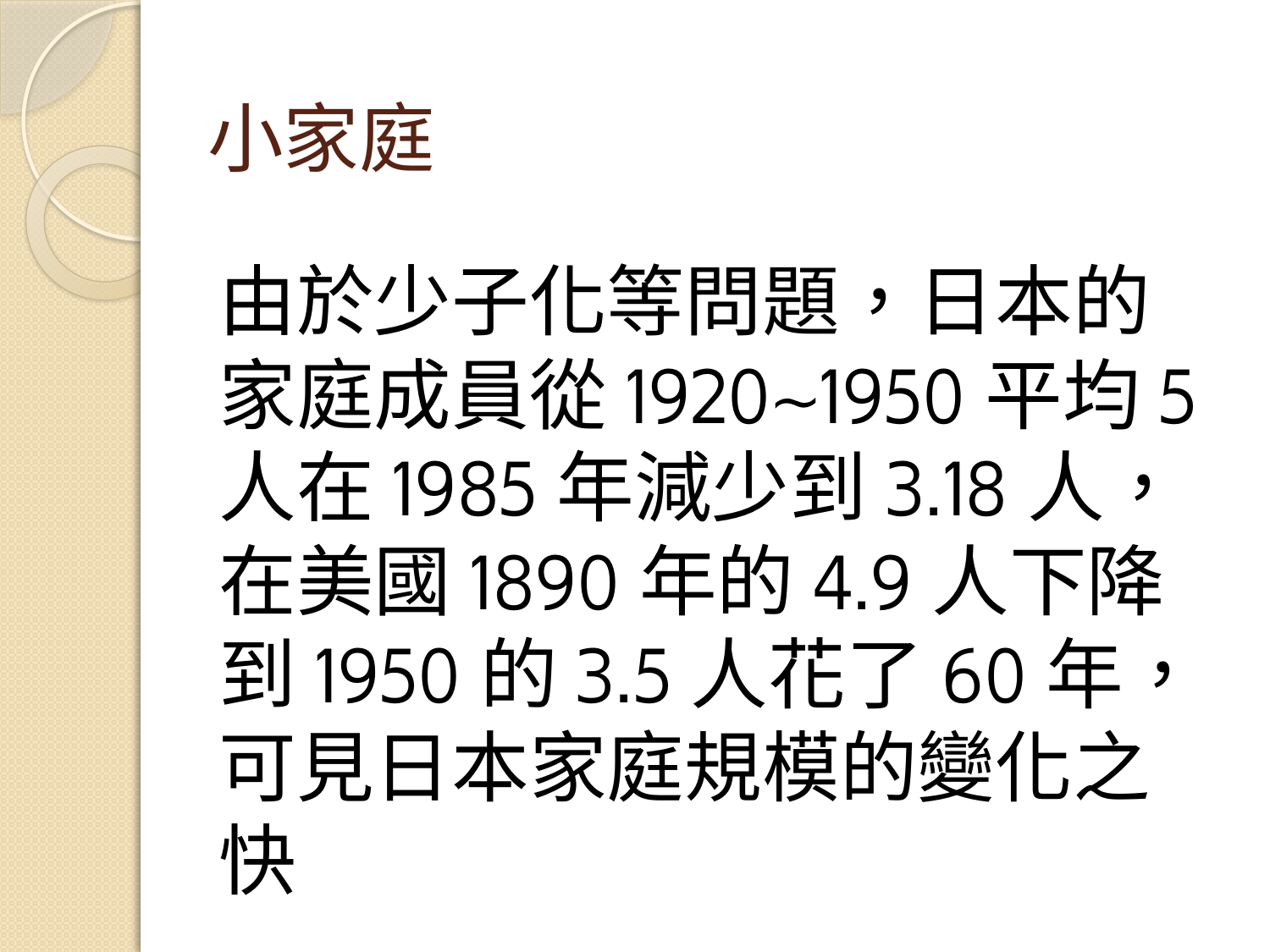

# 小家庭
由於少子化等問題，日本的家庭成員從1920~1950平均5人在1985年減少到3.18人，在美國1890年的4.9人下降到1950的3.5人花了60年，可見日本家庭規模的變化之快